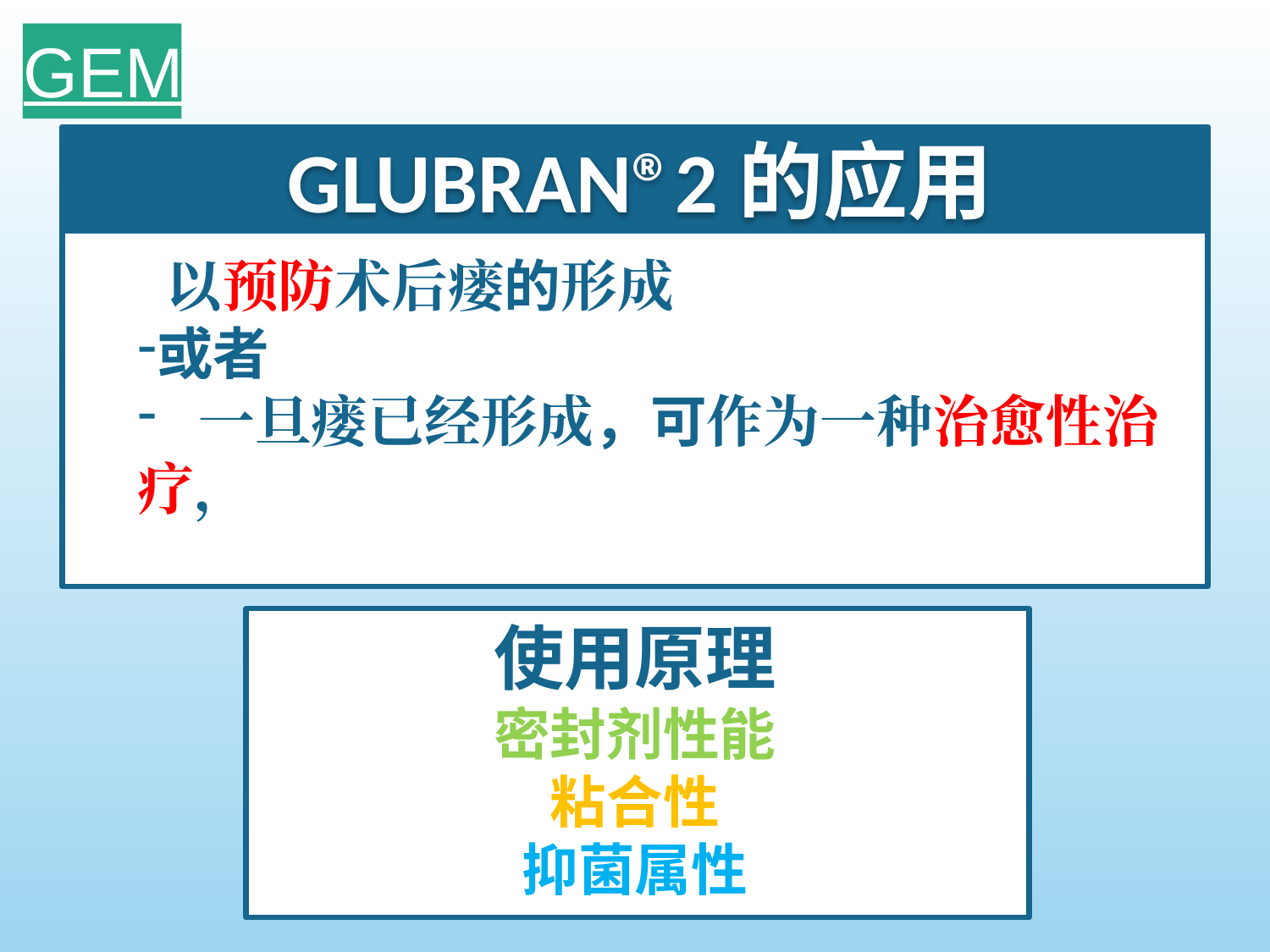

GEM

GLUBRAN®2的应用

 以预防术后瘘的形成
或者
  一旦瘘已经形成，可作为一种治愈性治疗，
使用原理
密封剂性能
粘合性
抑菌属性